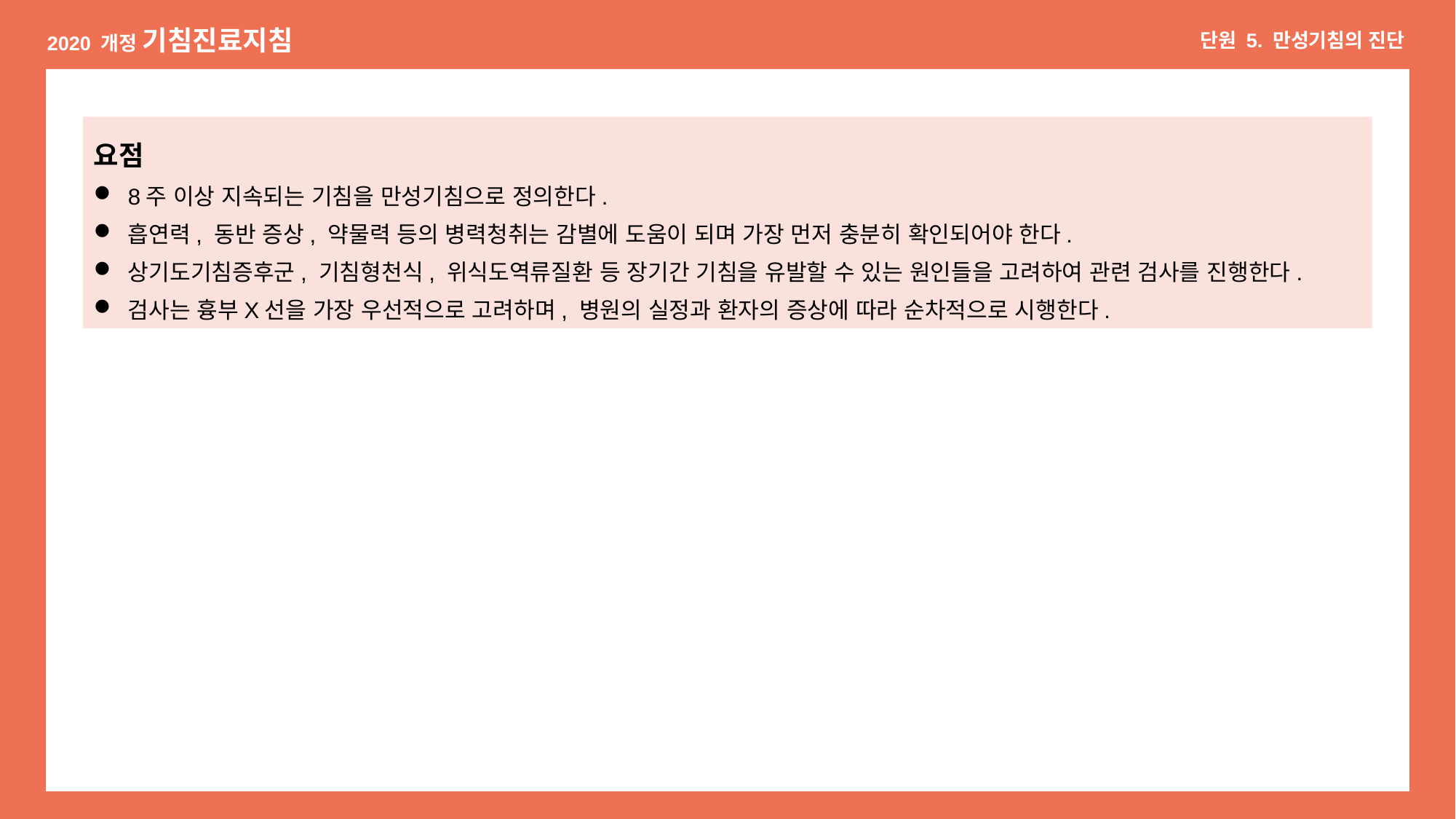

요점
8주 이상 지속되는 기침을 만성기침으로 정의한다.
흡연력, 동반 증상, 약물력 등의 병력청취는 감별에 도움이 되며 가장 먼저 충분히 확인되어야 한다.
상기도기침증후군, 기침형천식, 위식도역류질환 등 장기간 기침을 유발할 수 있는 원인들을 고려하여 관련 검사를 진행한다.
검사는 흉부X선을 가장 우선적으로 고려하며, 병원의 실정과 환자의 증상에 따라 순차적으로 시행한다.